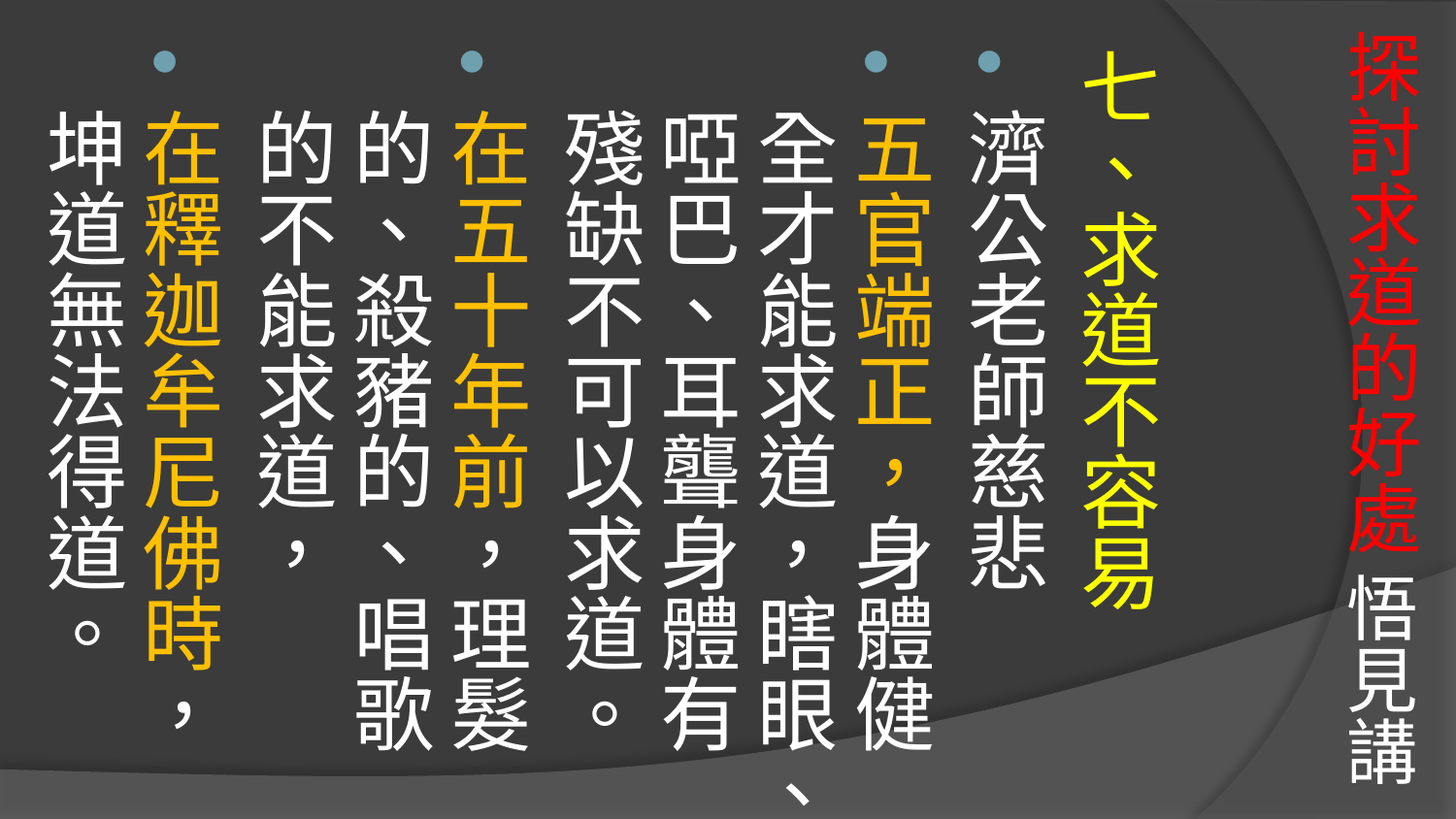

# 探討求道的好處 悟見講
七、求道不容易
濟公老師慈悲
五官端正，身體健全才能求道，瞎眼、啞巴、耳聾身體有殘缺不可以求道。
在五十年前，理髮的、殺豬的、唱歌的不能求道，
在釋迦牟尼佛時，坤道無法得道。